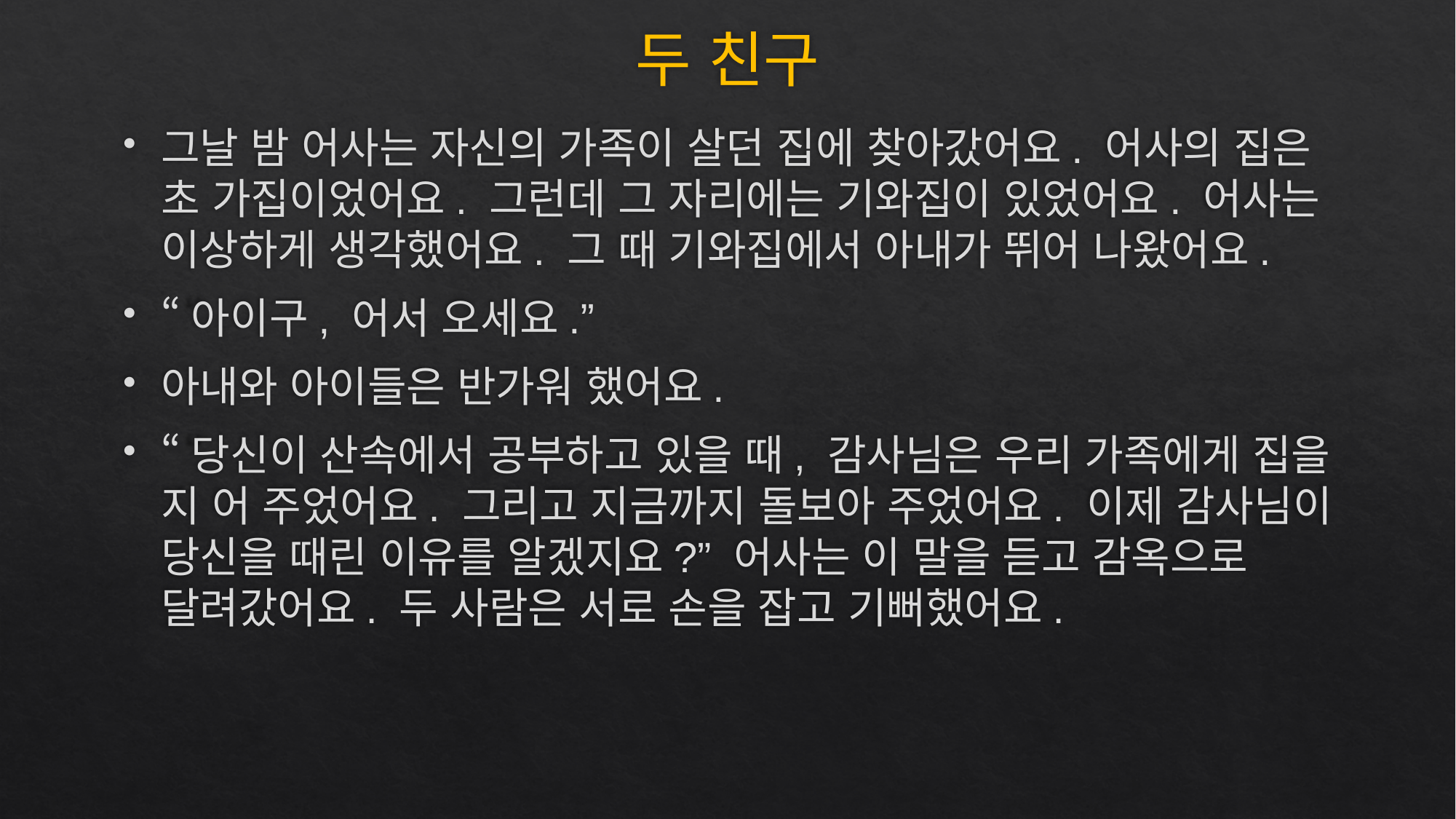

# 두 친구
그날 밤 어사는 자신의 가족이 살던 집에 찾아갔어요. 어사의 집은 초 가집이었어요. 그런데 그 자리에는 기와집이 있었어요. 어사는 이상하게 생각했어요. 그 때 기와집에서 아내가 뛰어 나왔어요.
“아이구, 어서 오세요.”
아내와 아이들은 반가워 했어요.
“당신이 산속에서 공부하고 있을 때, 감사님은 우리 가족에게 집을 지 어 주었어요. 그리고 지금까지 돌보아 주었어요. 이제 감사님이 당신을 때린 이유를 알겠지요?” 어사는 이 말을 듣고 감옥으로 달려갔어요. 두 사람은 서로 손을 잡고 기뻐했어요.